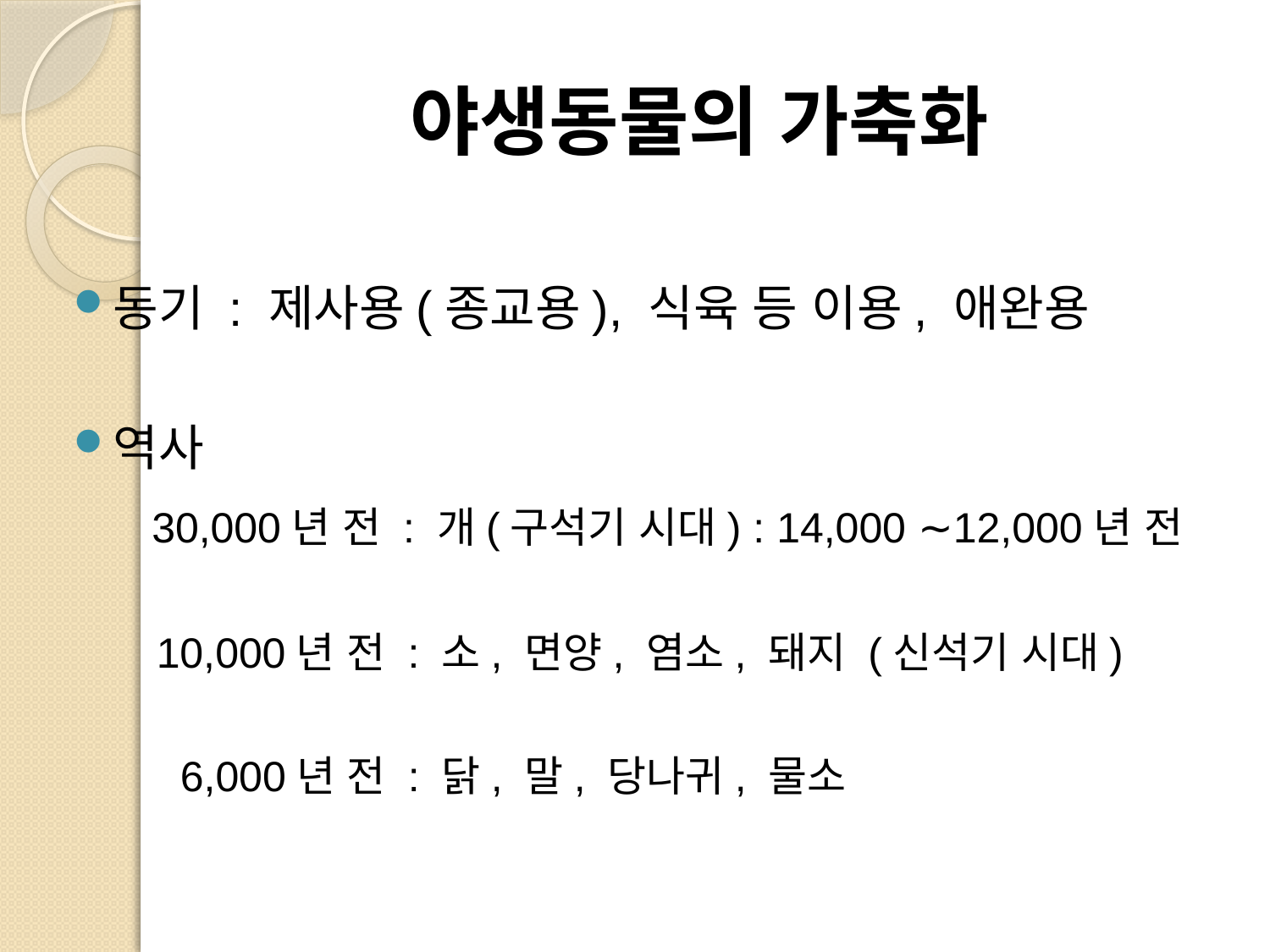

# 야생동물의 가축화

동기 : 제사용(종교용), 식육 등 이용, 애완용

역사
     30,000년 전 : 개(구석기 시대) : 14,000 ∼12,000년 전

       10,000년 전 : 소, 면양, 염소, 돼지 (신석기 시대)

         6,000년 전 : 닭, 말, 당나귀, 물소